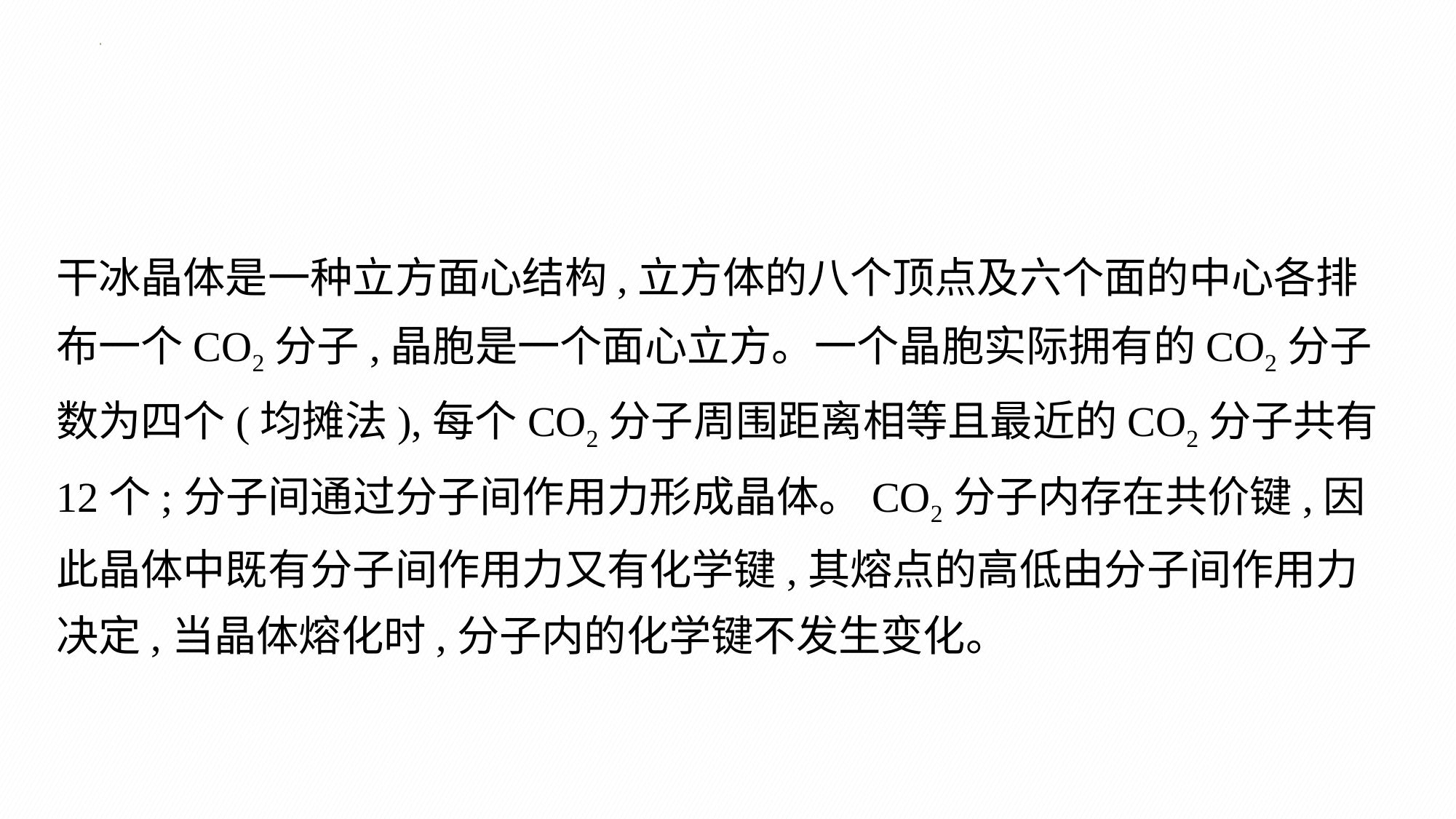

干冰晶体是一种立方面心结构,立方体的八个顶点及六个面的中心各排布一个CO2分子,晶胞是一个面心立方。一个晶胞实际拥有的CO2分子数为四个(均摊法),每个CO2分子周围距离相等且最近的CO2分子共有12个;分子间通过分子间作用力形成晶体。CO2分子内存在共价键,因此晶体中既有分子间作用力又有化学键,其熔点的高低由分子间作用力决定,当晶体熔化时,分子内的化学键不发生变化。